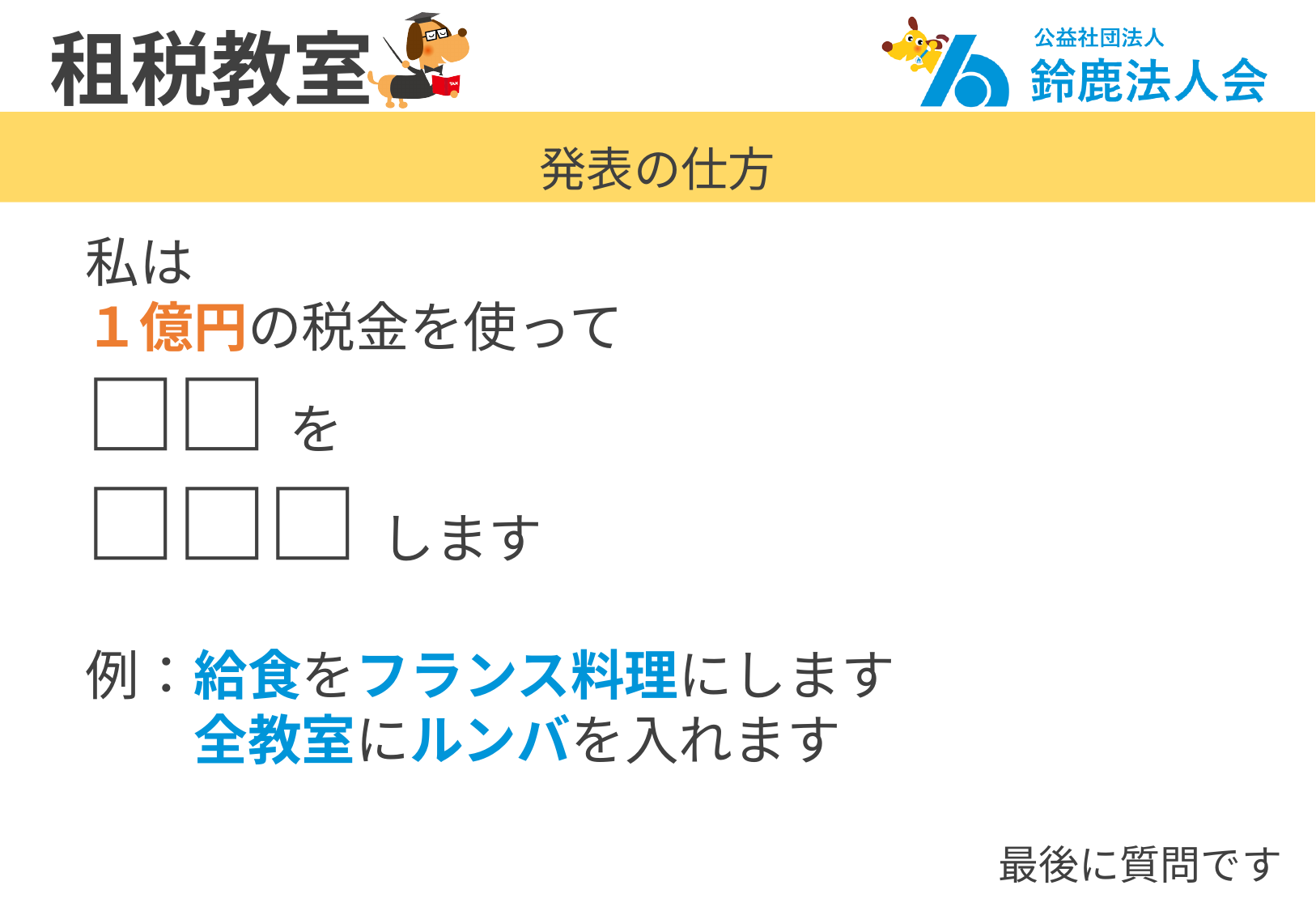

発表の仕方
私は
１億円の税金を使って
□□を
□□□します

例：給食をフランス料理にします
　　全教室にルンバを入れます
最後に質問です